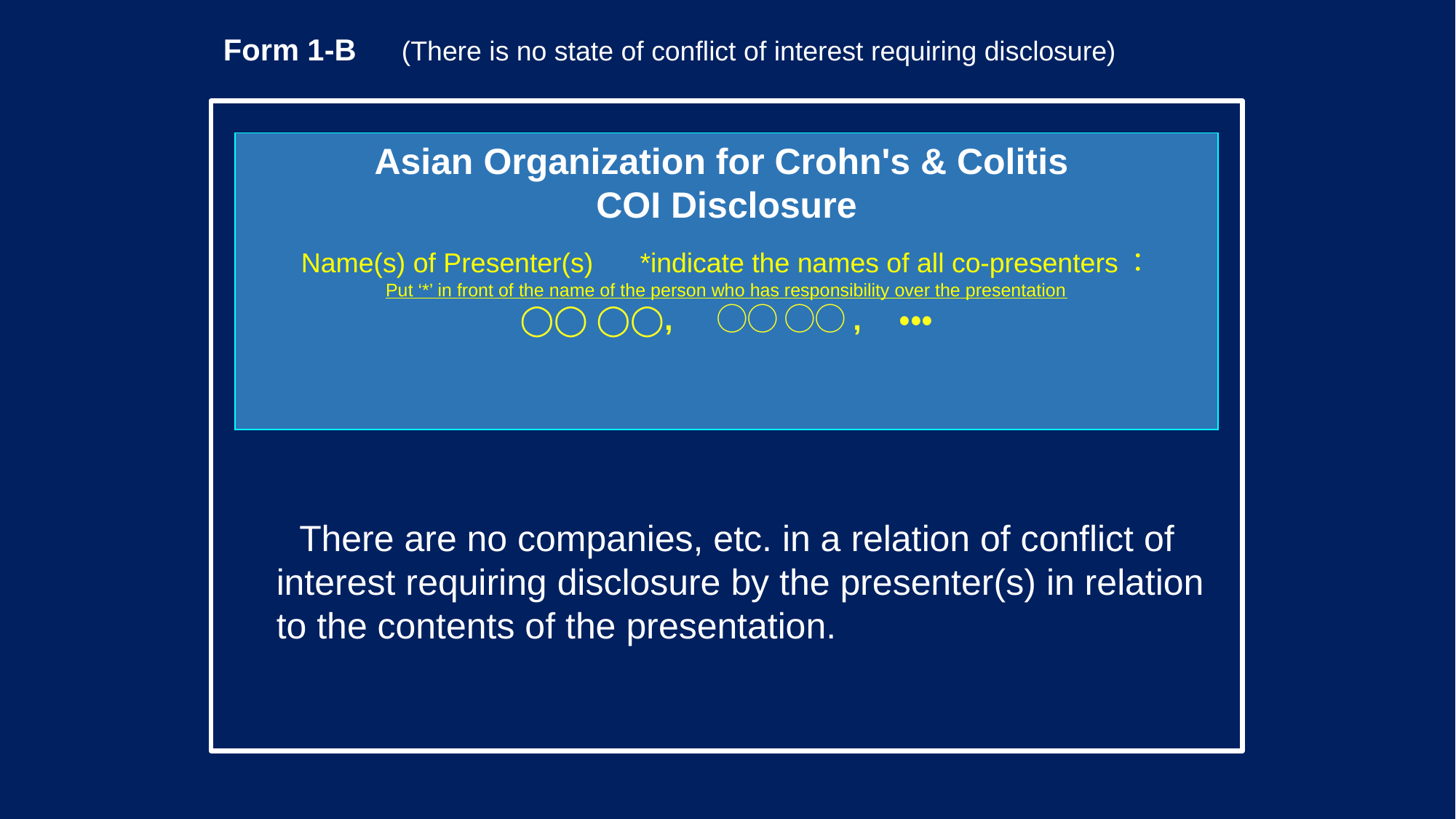

Form 1-B　(There is no state of conflict of interest requiring disclosure)

Asian Organization for Crohn's & Colitis 
COI Disclosure
　
Name(s) of Presenter(s)　 *indicate the names of all co-presenters：
Put ‘*’ in front of the name of the person who has responsibility over the presentation
◯◯ ◯◯,　 ◯◯ ◯◯,　・・・
　There are no companies, etc. in a relation of conflict of interest requiring disclosure by the presenter(s) in relation to the contents of the presentation.